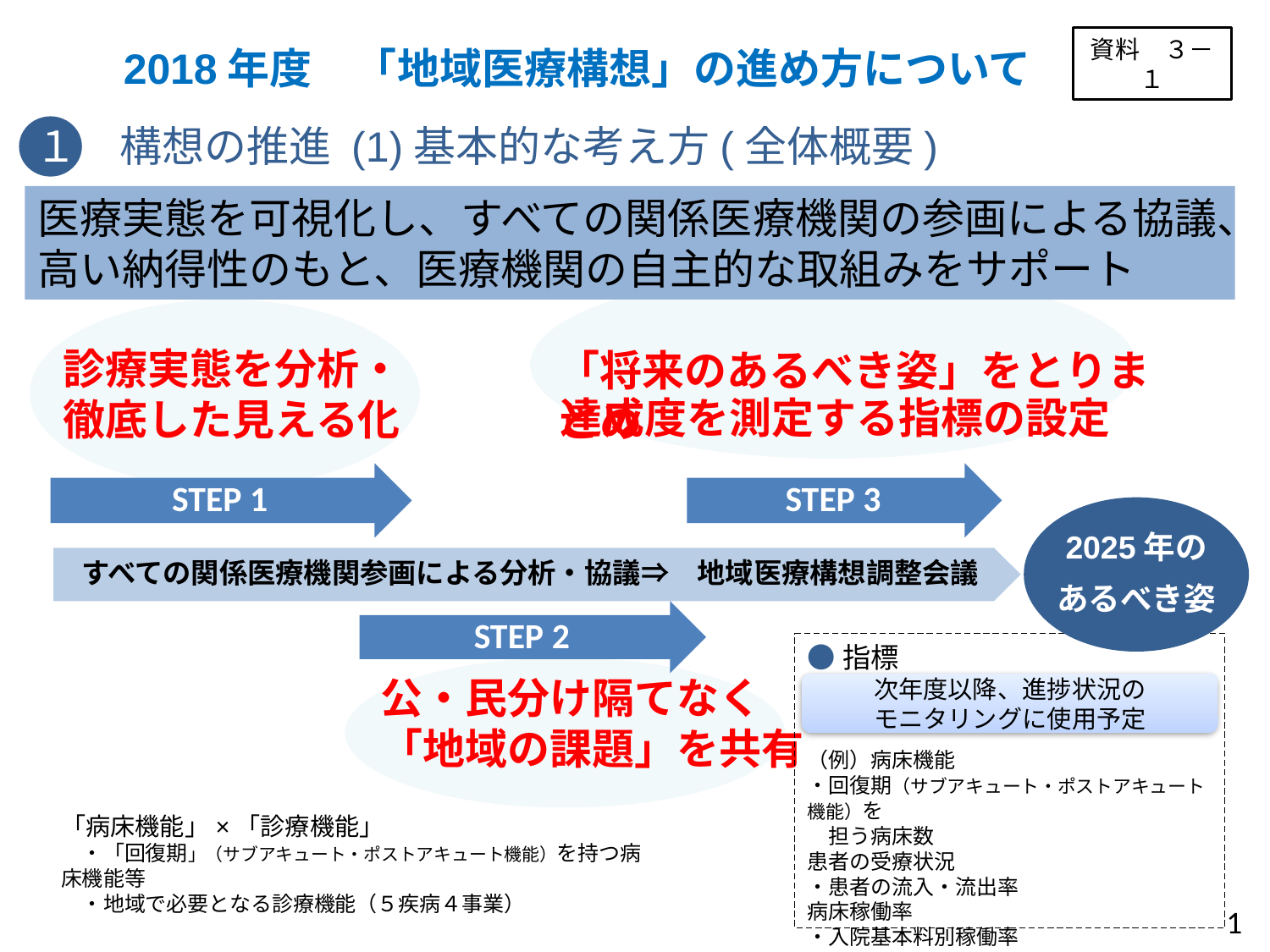

資料　３－１
2018年度　「地域医療構想」の進め方について
# １　構想の推進 (1)基本的な考え方(全体概要)

医療実態を可視化し、すべての関係医療機関の参画による協議、
高い納得性のもと、医療機関の自主的な取組みをサポート

診療実態を分析・
徹底した見える化
「将来のあるべき姿」をとりまとめ
達成度を測定する指標の設定
STEP 1
STEP 3
2025年の
あるべき姿
すべての関係医療機関参画による分析・協議⇒　地域医療構想調整会議
STEP 2
●指標

公・民分け隔てなく
「地域の課題」を共有
次年度以降、進捗状況の
モニタリングに使用予定
（例）病床機能
・回復期（サブアキュート・ポストアキュート機能）を
　担う病床数
患者の受療状況
・患者の流入・流出率
病床稼働率
・入院基本料別稼働率
「病床機能」×「診療機能」
　・「回復期」（サブアキュート・ポストアキュート機能）を持つ病床機能等
　・地域で必要となる診療機能（５疾病４事業）
1